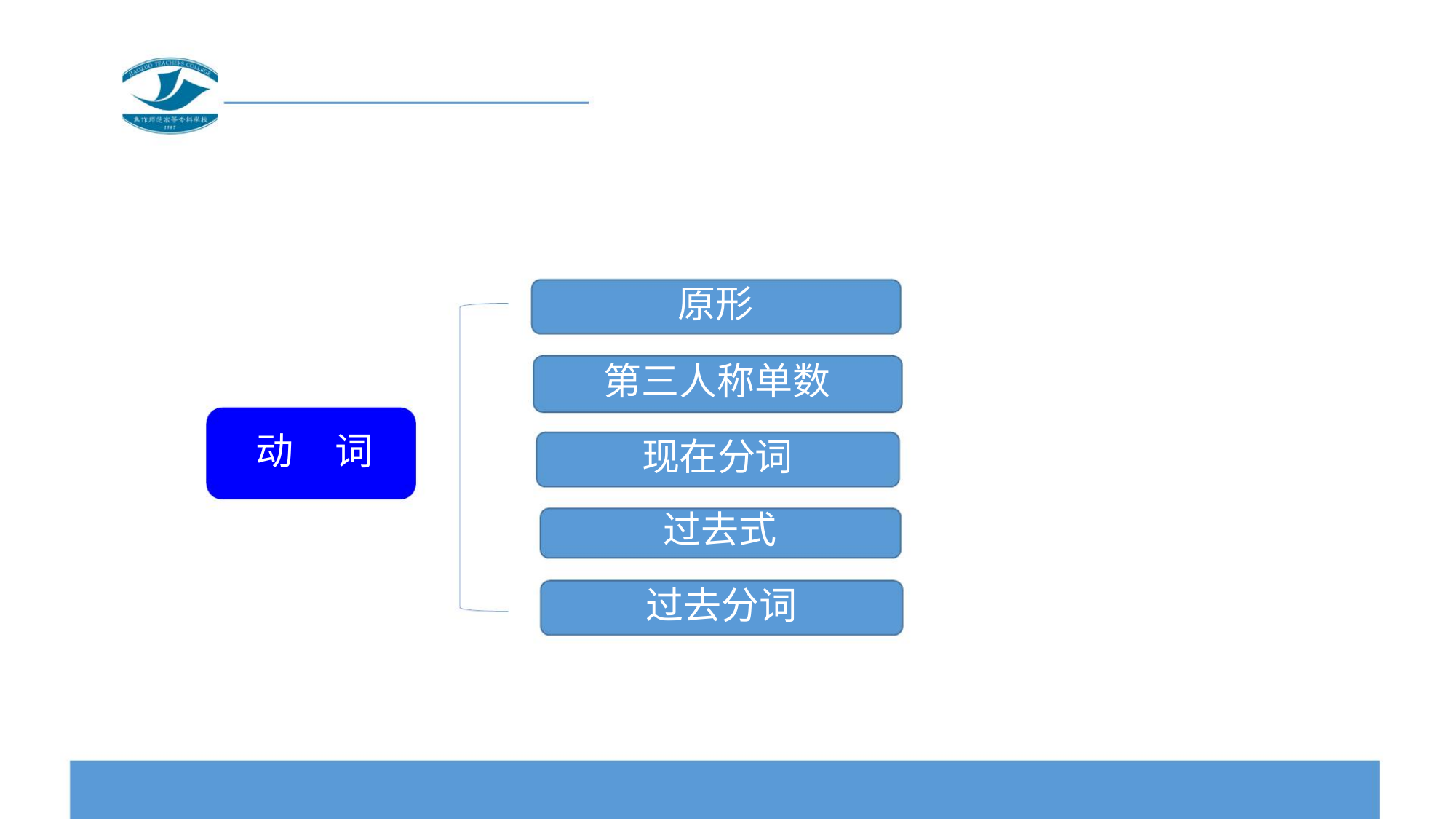

原形
第三人称单数
现在分词
过去式
动 词
过去分词